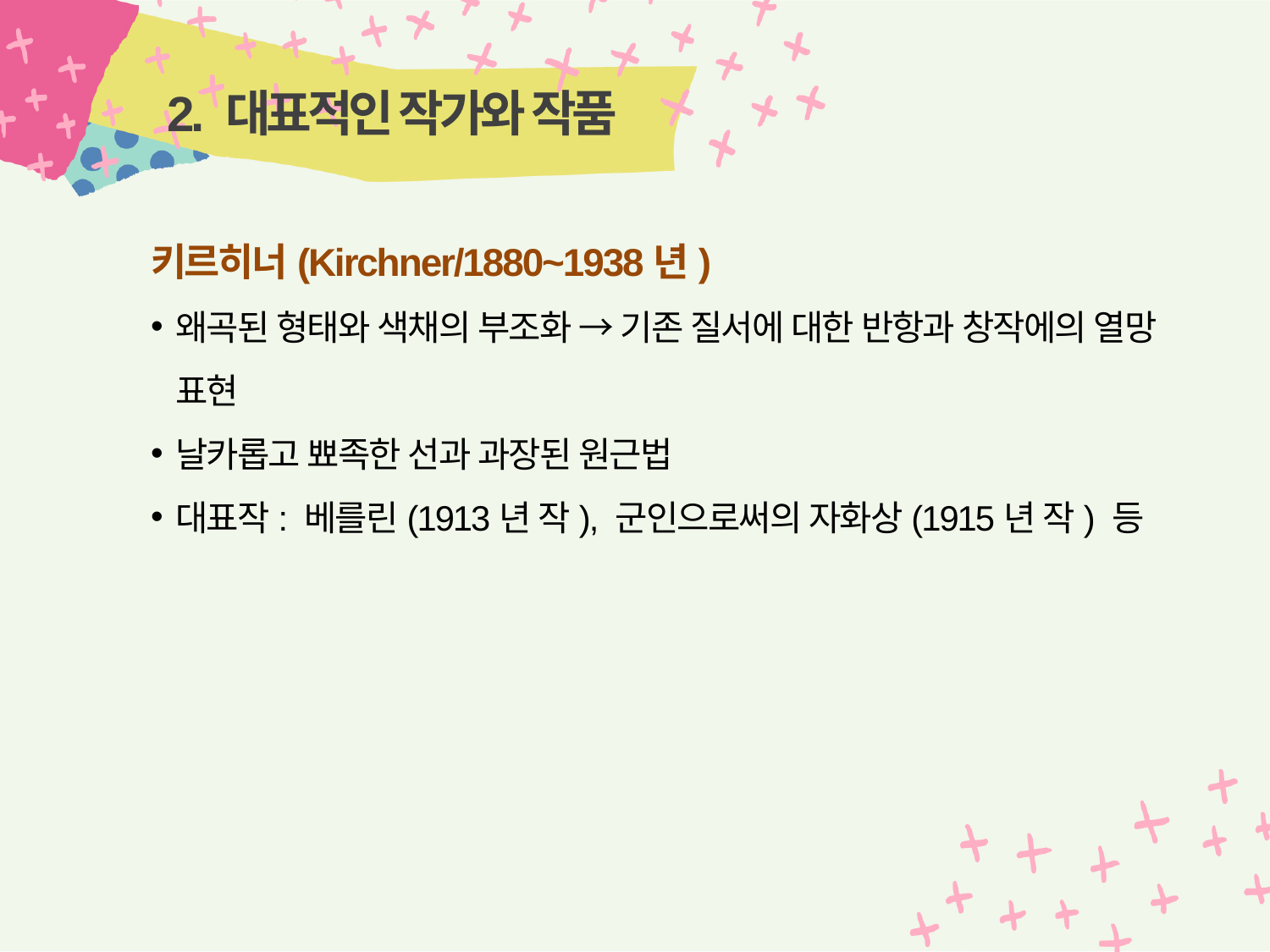

# 2. 대표적인 작가와 작품
키르히너(Kirchner/1880~1938년)
왜곡된 형태와 색채의 부조화 → 기존 질서에 대한 반항과 창작에의 열망 표현
날카롭고 뾰족한 선과 과장된 원근법
대표작: 베를린(1913년 작), 군인으로써의 자화상(1915년 작) 등